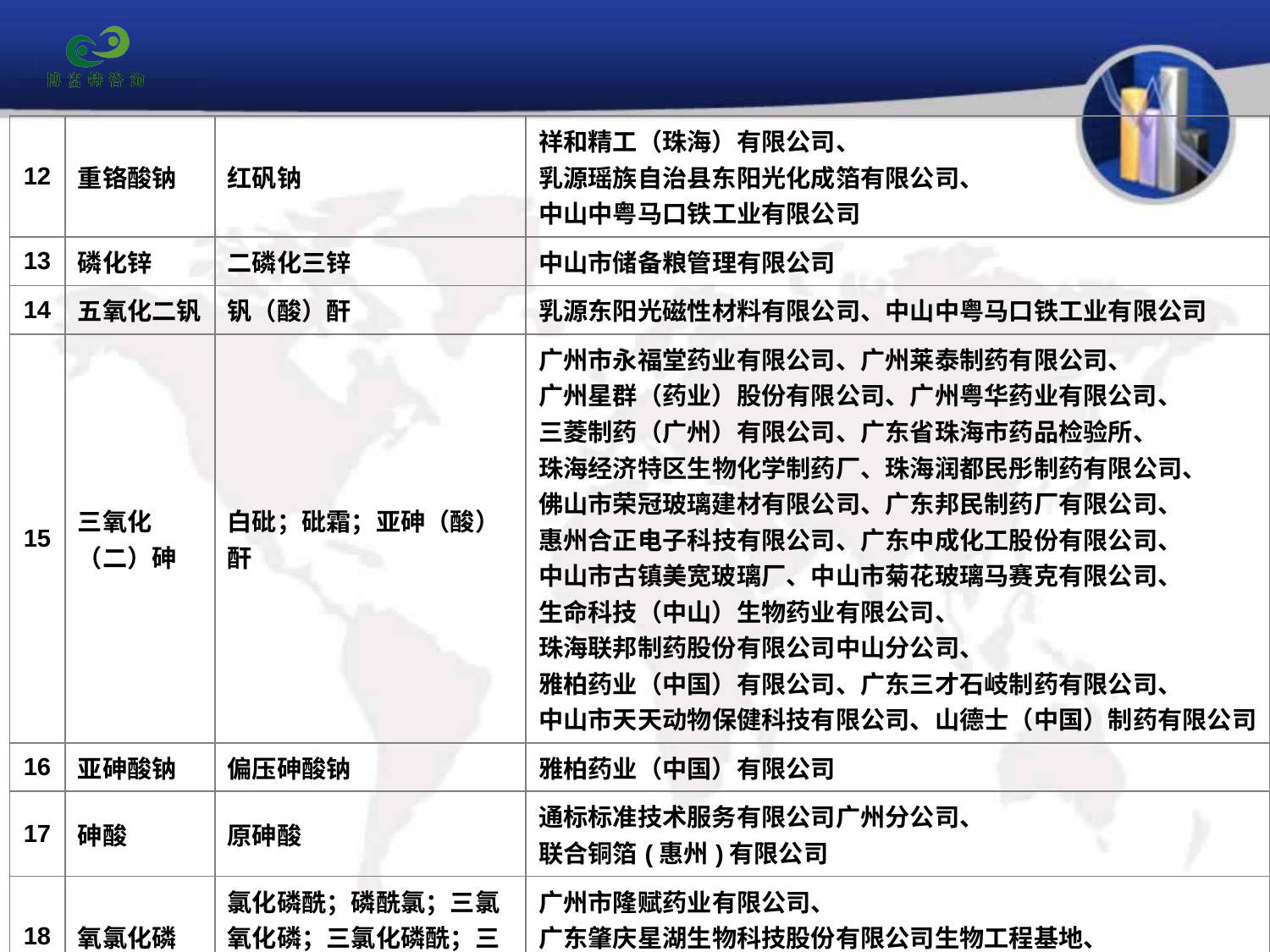

| 12 | 重铬酸钠 | 红矾钠 | 祥和精工（珠海）有限公司、 乳源瑶族自治县东阳光化成箔有限公司、 中山中粤马口铁工业有限公司 |
| --- | --- | --- | --- |
| 13 | 磷化锌 | 二磷化三锌 | 中山市储备粮管理有限公司 |
| 14 | 五氧化二钒 | 钒（酸）酐 | 乳源东阳光磁性材料有限公司、中山中粤马口铁工业有限公司 |
| 15 | 三氧化（二）砷 | 白砒；砒霜；亚砷（酸）酐 | 广州市永福堂药业有限公司、广州莱泰制药有限公司、 广州星群（药业）股份有限公司、广州粤华药业有限公司、 三菱制药（广州）有限公司、广东省珠海市药品检验所、 珠海经济特区生物化学制药厂、珠海润都民彤制药有限公司、 佛山市荣冠玻璃建材有限公司、广东邦民制药厂有限公司、 惠州合正电子科技有限公司、广东中成化工股份有限公司、 中山市古镇美宽玻璃厂、中山市菊花玻璃马赛克有限公司、 生命科技（中山）生物药业有限公司、 珠海联邦制药股份有限公司中山分公司、 雅柏药业（中国）有限公司、广东三才石岐制药有限公司、 中山市天天动物保健科技有限公司、山德士（中国）制药有限公司 |
| 16 | 亚砷酸钠 | 偏压砷酸钠 | 雅柏药业（中国）有限公司 |
| 17 | 砷酸 | 原砷酸 | 通标标准技术服务有限公司广州分公司、 联合铜箔(惠州)有限公司 |
| 18 | 氧氯化磷 | 氯化磷酰；磷酰氯；三氯氧化磷；三氯化磷酰；三氯氧磷；磷酰三氯 | 广州市隆赋药业有限公司、 广东肇庆星湖生物科技股份有限公司生物工程基地、 珠海联邦制药股份有限公司 |
| 19 | 氯 | 液氯；氯气 |  |
| 20 | 氯磺酸 | 氯化硫酸；氯硫酸 | 广州同锐生物科技有限公司 |